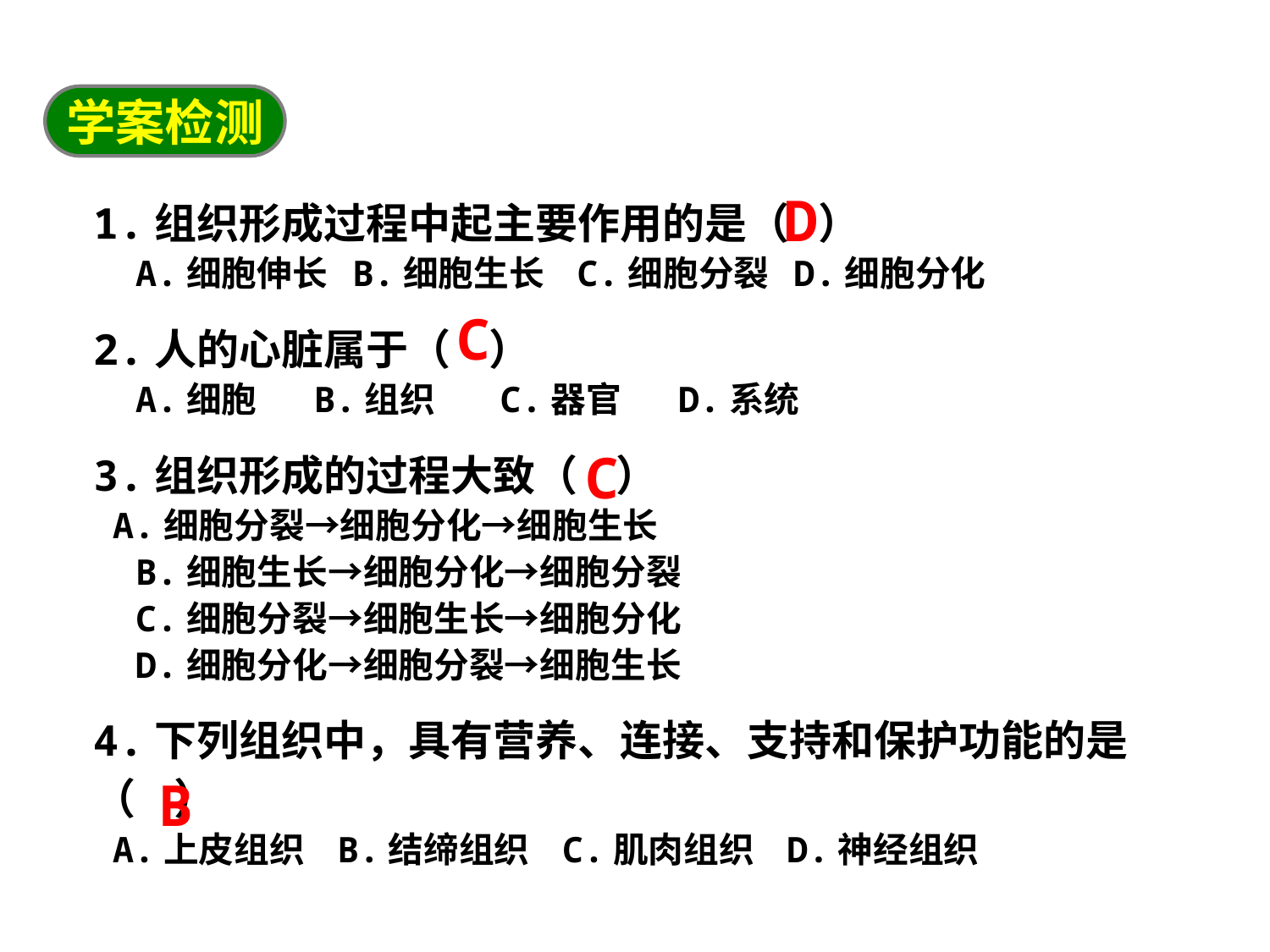

学案检测
1.组织形成过程中起主要作用的是（   ）
  A.细胞伸长  B.细胞生长   C.细胞分裂  D.细胞分化
2.人的心脏属于（    ）
  A.细胞      B.组织       C.器官      D.系统
3.组织形成的过程大致（    ）
  A.细胞分裂→细胞分化→细胞生长
  B.细胞生长→细胞分化→细胞分裂
  C.细胞分裂→细胞生长→细胞分化
  D.细胞分化→细胞分裂→细胞生长
4.下列组织中，具有营养、连接、支持和保护功能的是（    ）
  A.上皮组织   B.结缔组织   C.肌肉组织   D.神经组织
D
C
C
B